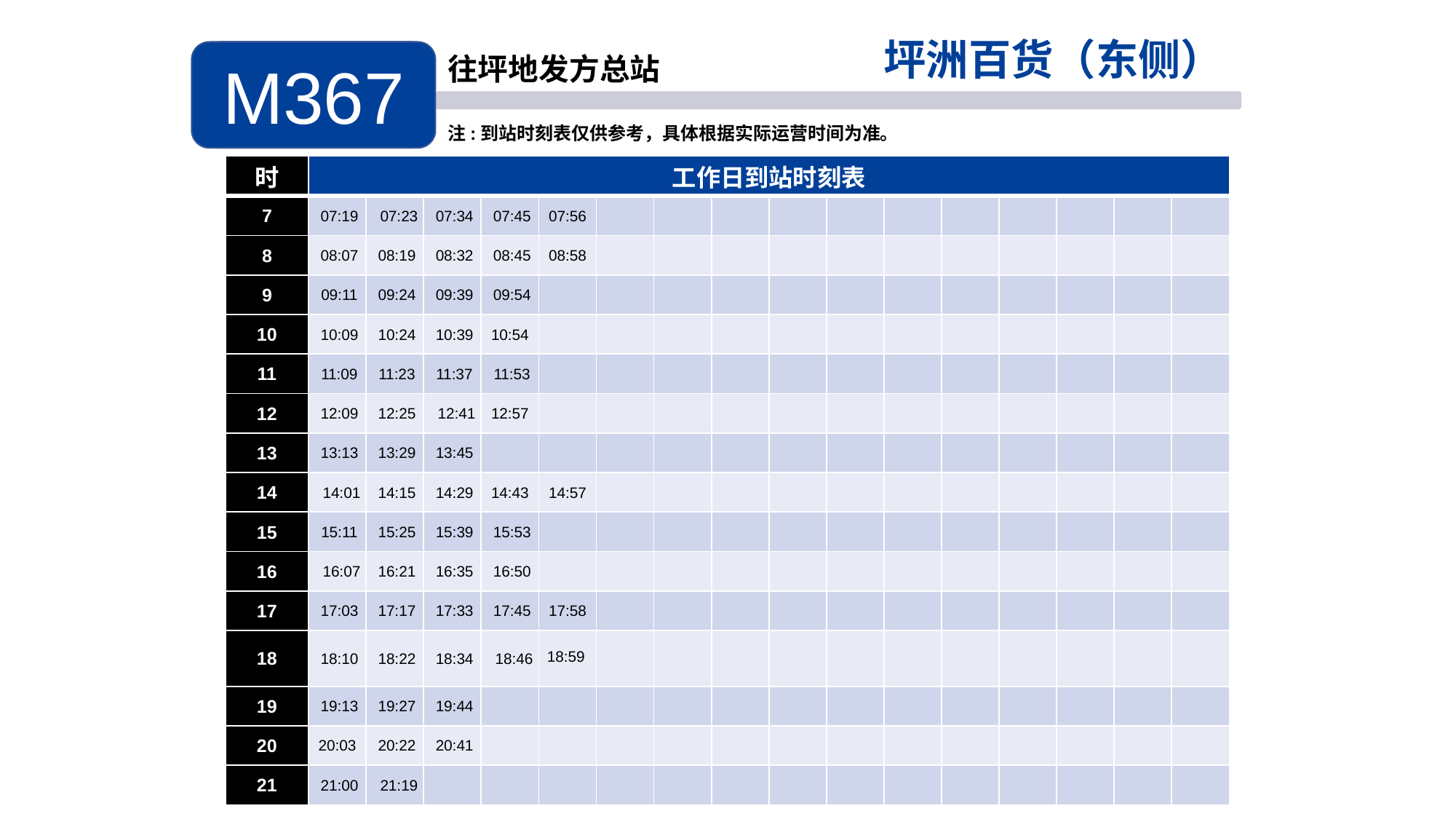

坪洲百货（东侧）
M367
B671
往坪地发方总站

注:到站时刻表仅供参考，具体根据实际运营时间为准。
| 时 | 工作日到站时刻表 |  |  |  |  |  |  |  |  |  |  |  |  |  |  |  |
| --- | --- | --- | --- | --- | --- | --- | --- | --- | --- | --- | --- | --- | --- | --- | --- | --- |
| 7 | 07:19 | 07:23 | 07:34 | 07:45 | 07:56 |  |  |  |  |  |  |  |  |  |  |  |
| 8 | 08:07 | 08:19 | 08:32 | 08:45 | 08:58 |  |  |  |  |  |  |  |  |  |  |  |
| 9 | 09:11 | 09:24 | 09:39 | 09:54 |  |  |  |  |  |  |  |  |  |  |  |  |
| 10 | 10:09 | 10:24 | 10:39 | 10:54 |  |  |  |  |  |  |  |  |  |  |  |  |
| 11 | 11:09 | 11:23 | 11:37 | 11:53 |  |  |  |  |  |  |  |  |  |  |  |  |
| 12 | 12:09 | 12:25 | 12:41 | 12:57 |  |  |  |  |  |  |  |  |  |  |  |  |
| 13 | 13:13 | 13:29 | 13:45 |  |  |  |  |  |  |  |  |  |  |  |  |  |
| 14 | 14:01 | 14:15 | 14:29 | 14:43 | 14:57 |  |  |  |  |  |  |  |  |  |  |  |
| 15 | 15:11 | 15:25 | 15:39 | 15:53 |  |  |  |  |  |  |  |  |  |  |  |  |
| 16 | 16:07 | 16:21 | 16:35 | 16:50 |  |  |  |  |  |  |  |  |  |  |  |  |
| 17 | 17:03 | 17:17 | 17:33 | 17:45 | 17:58 |  |  |  |  |  |  |  |  |  |  |  |
| 18 | 18:10 | 18:22 | 18:34 | 18:46 | 18:59 |  |  |  |  |  |  |  |  |  |  |  |
| 19 | 19:13 | 19:27 | 19:44 |  |  |  |  |  |  |  |  |  |  |  |  |  |
| 20 | 20:03 | 20:22 | 20:41 |  |  |  |  |  |  |  |  |  |  |  |  |  |
| 21 | 21:00 | 21:19 |  |  |  |  |  |  |  |  |  |  |  |  |  |  |